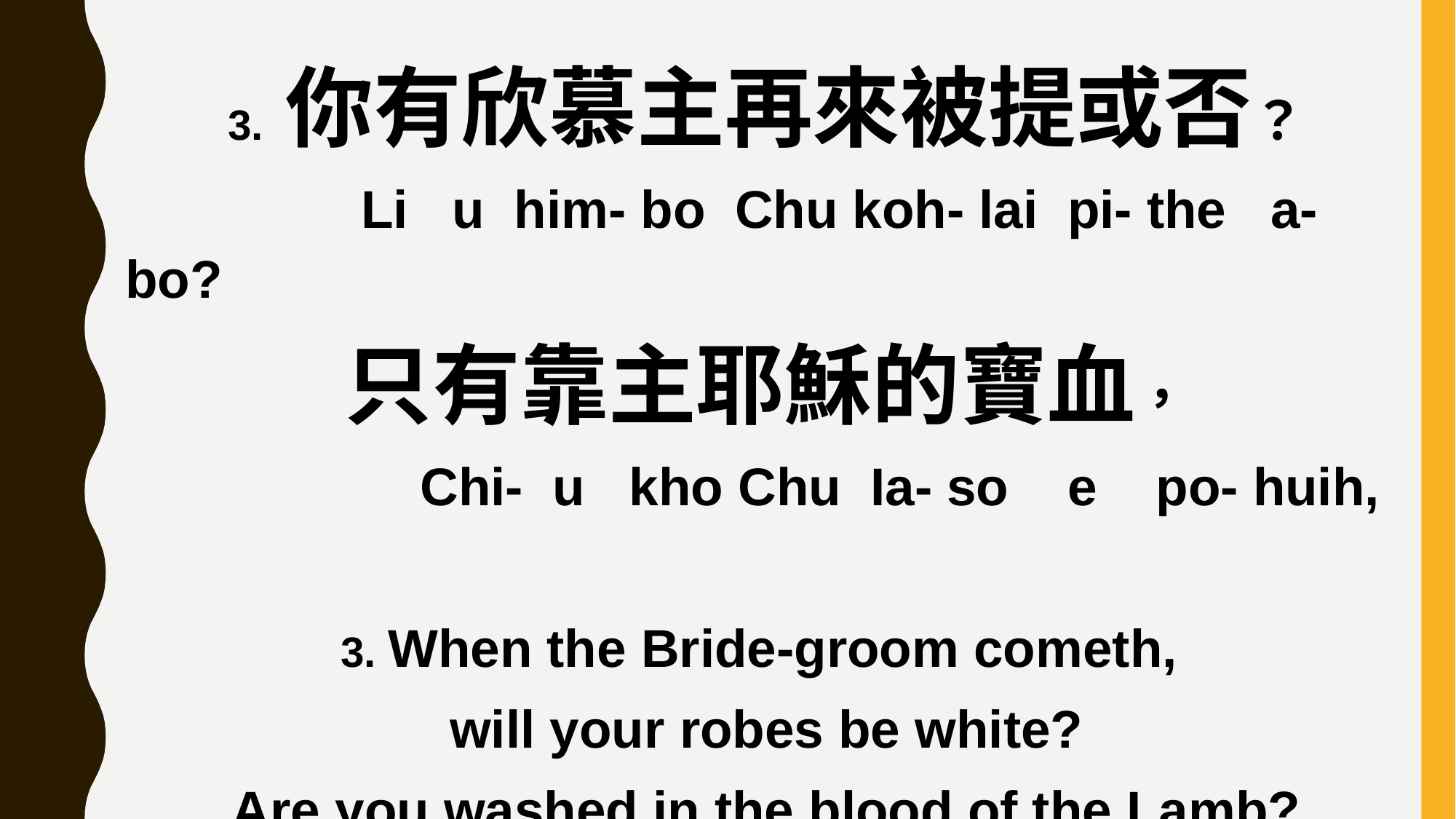

3. 你有欣慕主再來被提或否？
                Li   u  him- bo  Chu koh- lai  pi- the   a-  bo?
只有靠主耶穌的寶血，
                    Chi-  u   kho Chu  Ia- so    e    po- huih,

3. When the Bride-groom cometh,
will your robes be white?
Are you washed in the blood of the Lamb?